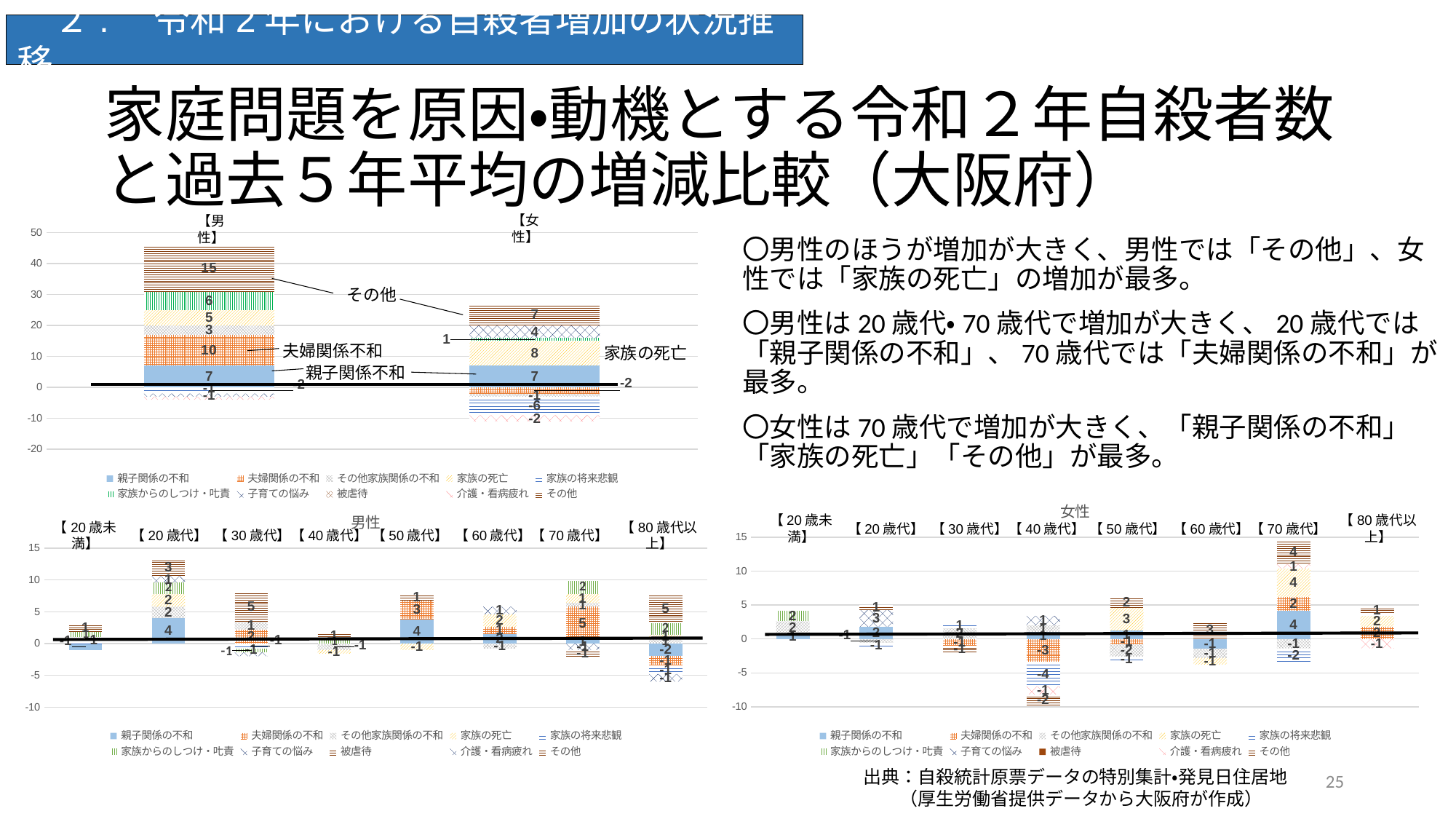

２.　令和2年における自殺者増加の状況推移
# 家庭問題を原因・動機とする令和２年自殺者数と過去５年平均の増減比較（大阪府）
〇男性のほうが増加が大きく、男性では「その他」、女性では「家族の死亡」の増加が最多。
〇男性は20歳代・70歳代で増加が大きく、20歳代では「親子関係の不和」、70歳代では「夫婦関係の不和」が最多。
〇女性は70歳代で増加が大きく、「親子関係の不和」「家族の死亡」「その他」が最多。

### Chart

| Category | 親子関係の不和 | 夫婦関係の不和 | その他家族関係の不和 | 家族の死亡 | 家族の将来悲観 | 家族からのしつけ・𠮟責 | 子育ての悩み | 被虐待 | 介護・看病疲れ | その他 |
|---|---|---|---|---|---|---|---|---|---|---|
| 男性 | 7.0 | 10.0 | 3.0 | 5.0 | -2.0 | 6.0 | -1.0 | 0.0 | -1.0 | 15.0 |
| 女性 | 7.0 | -2.0 | -1.0 | 8.0 | -6.0 | 1.0 | 4.0 | 0.0 | -2.0 | 7.0 |
【女性】
【男性】
その他
夫婦関係不和
家族の死亡
親子関係不和

### Chart: 女性

| Category | 親子関係の不和 | 夫婦関係の不和 | その他家族関係の不和 | 家族の死亡 | 家族の将来悲観 | 家族からのしつけ・𠮟責 | 子育ての悩み | 被虐待 | 介護・看病疲れ | その他 |
|---|---|---|---|---|---|---|---|---|---|---|
【80歳代以上】
【20歳未満】
【20歳代】
【30歳代】
【40歳代】
【50歳代】
【60歳代】
【70歳代】

### Chart: 男性

| Category | 親子関係の不和 | 夫婦関係の不和 | その他家族関係の不和 | 家族の死亡 | 家族の将来悲観 | 家族からのしつけ・𠮟責 | 子育ての悩み | 被虐待 | 介護・看病疲れ | その他 |
|---|---|---|---|---|---|---|---|---|---|---|
【80歳代以上】
【20歳未満】
【20歳代】
【30歳代】
【40歳代】
【50歳代】
【60歳代】
【70歳代】
25
出典：自殺統計原票データの特別集計・発見日住居地
　　（厚生労働省提供データから大阪府が作成）